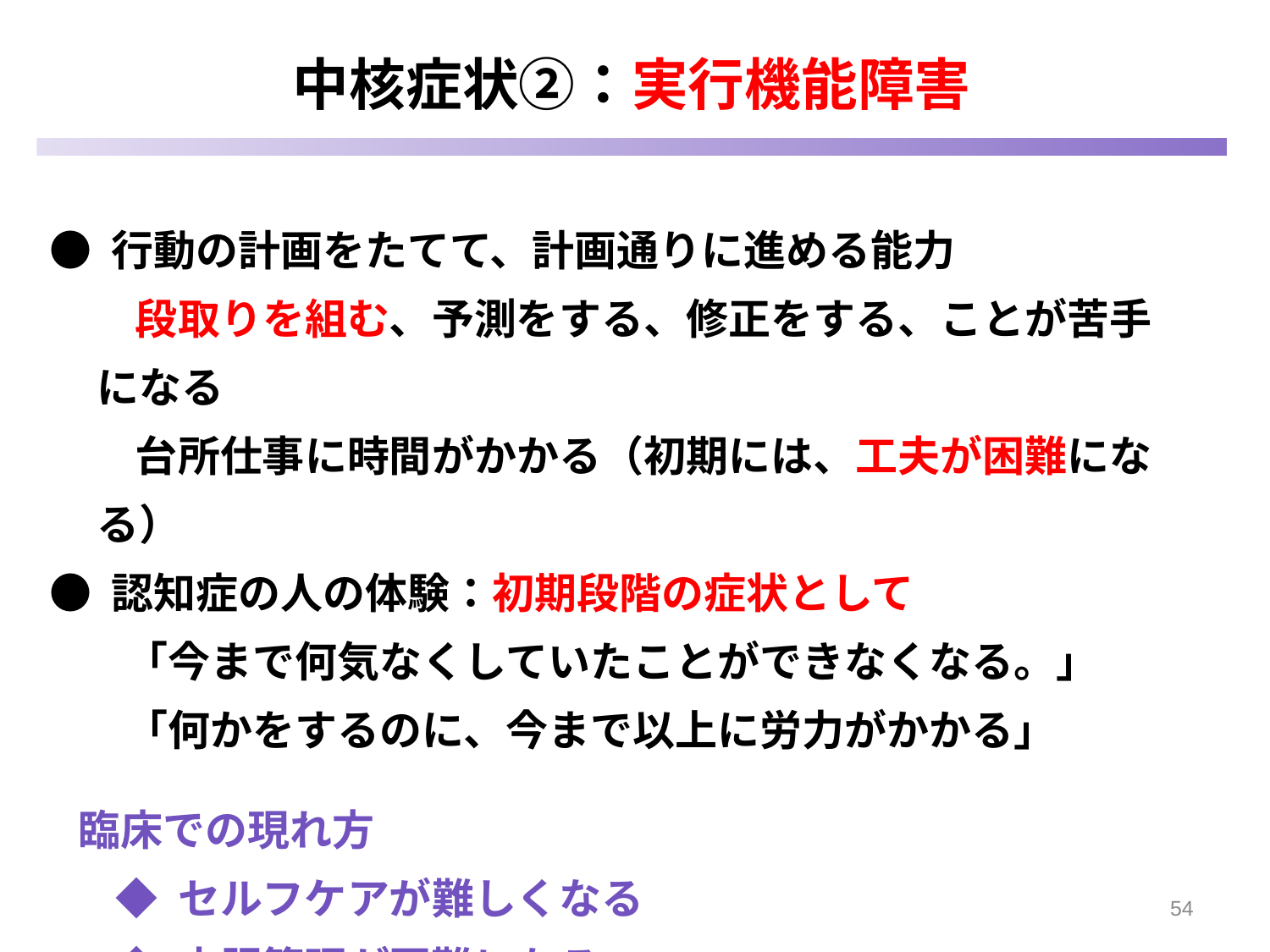

中核症状②：実行機能障害

● 行動の計画をたてて、計画通りに進める能力
	   段取りを組む、予測をする、修正をする、ことが苦手になる
   	   台所仕事に時間がかかる（初期には、工夫が困難になる）
● 認知症の人の体験：初期段階の症状として
       「今まで何気なくしていたことができなくなる。」
       「何かをするのに、今まで以上に労力がかかる」
  臨床での現れ方
       ◆ セルフケアが難しくなる
       ◆ 内服管理が困難になる

54